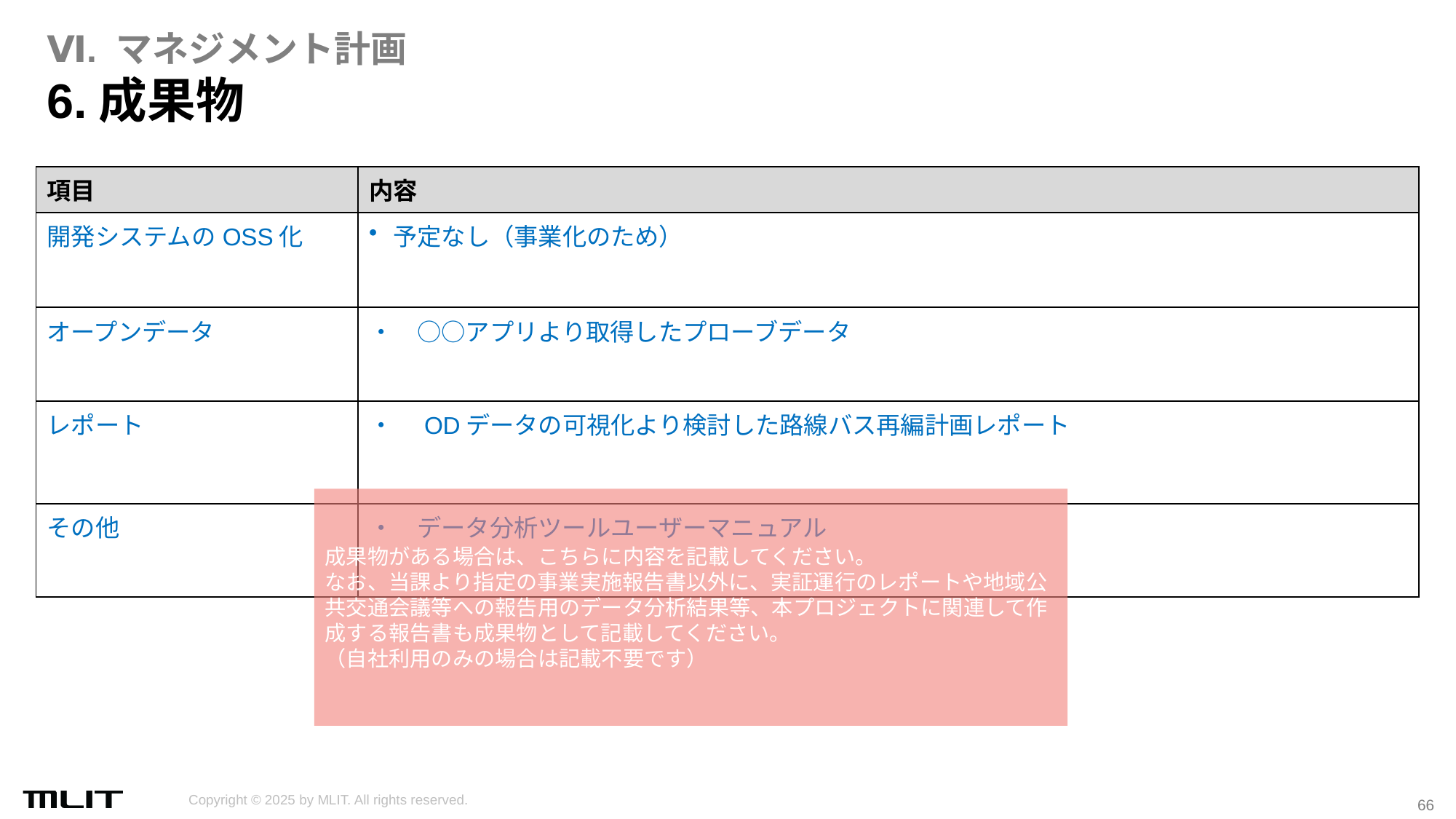

Ⅵ. マネジメント計画
# 6.成果物
| 項目 | 内容 |
| --- | --- |
| 開発システムのOSS化 | 予定なし（事業化のため） |
| オープンデータ | ・　○○アプリより取得したプローブデータ |
| レポート | ・　ODデータの可視化より検討した路線バス再編計画レポート |
| その他 | ・　データ分析ツールユーザーマニュアル |
成果物がある場合は、こちらに内容を記載してください。
なお、当課より指定の事業実施報告書以外に、実証運行のレポートや地域公共交通会議等への報告用のデータ分析結果等、本プロジェクトに関連して作成する報告書も成果物として記載してください。
（自社利用のみの場合は記載不要です）